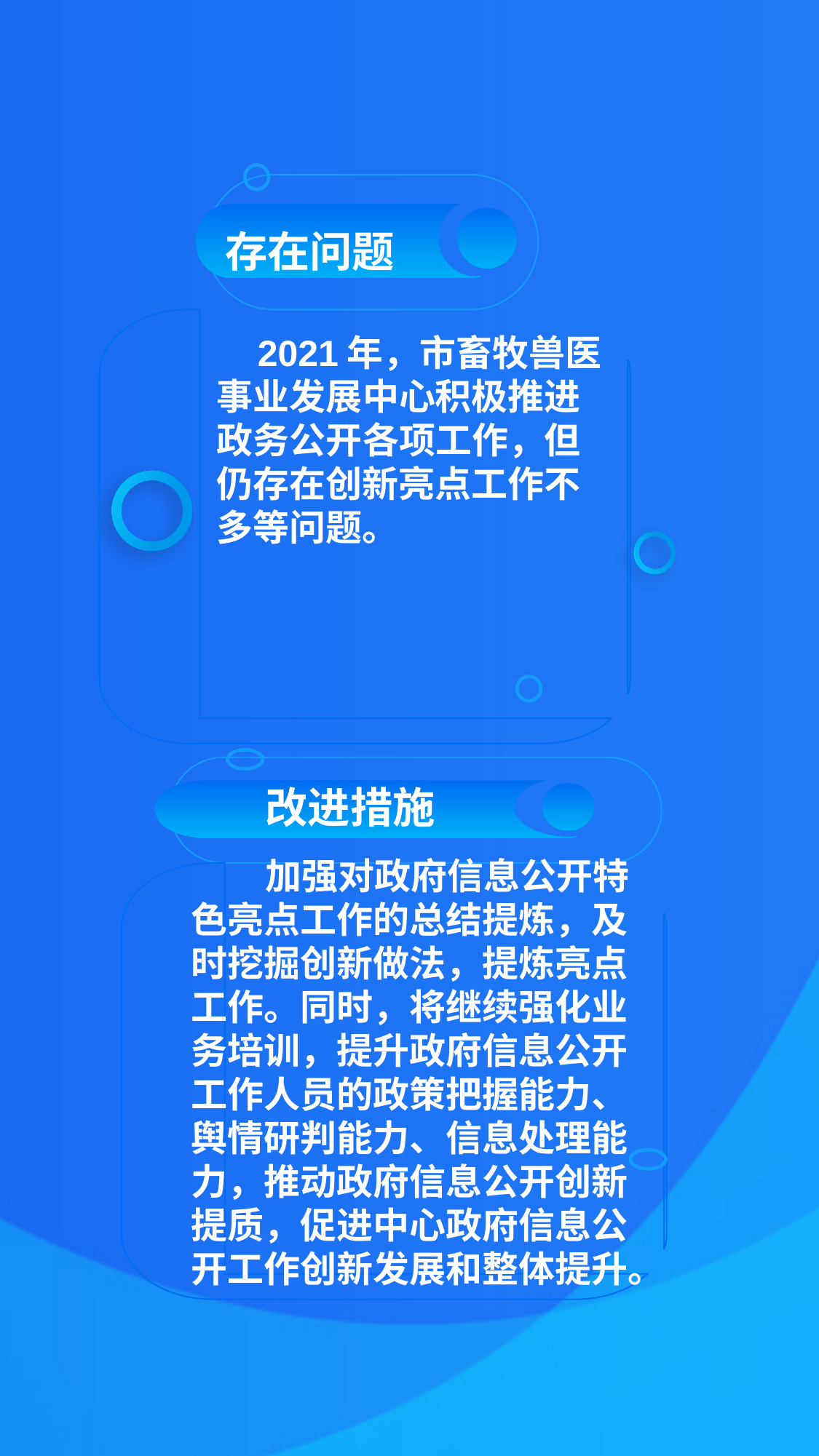

存在问题

    2021年，市畜牧兽医事业发展中心积极推进政务公开各项工作，但仍存在创新亮点工作不多等问题。

改进措施

        加强对政府信息公开特色亮点工作的总结提炼，及时挖掘创新做法，提炼亮点工作。同时，将继续强化业务培训，提升政府信息公开工作人员的政策把握能力、舆情研判能力、信息处理能力，推动政府信息公开创新提质，促进中心政府信息公开工作创新发展和整体提升。